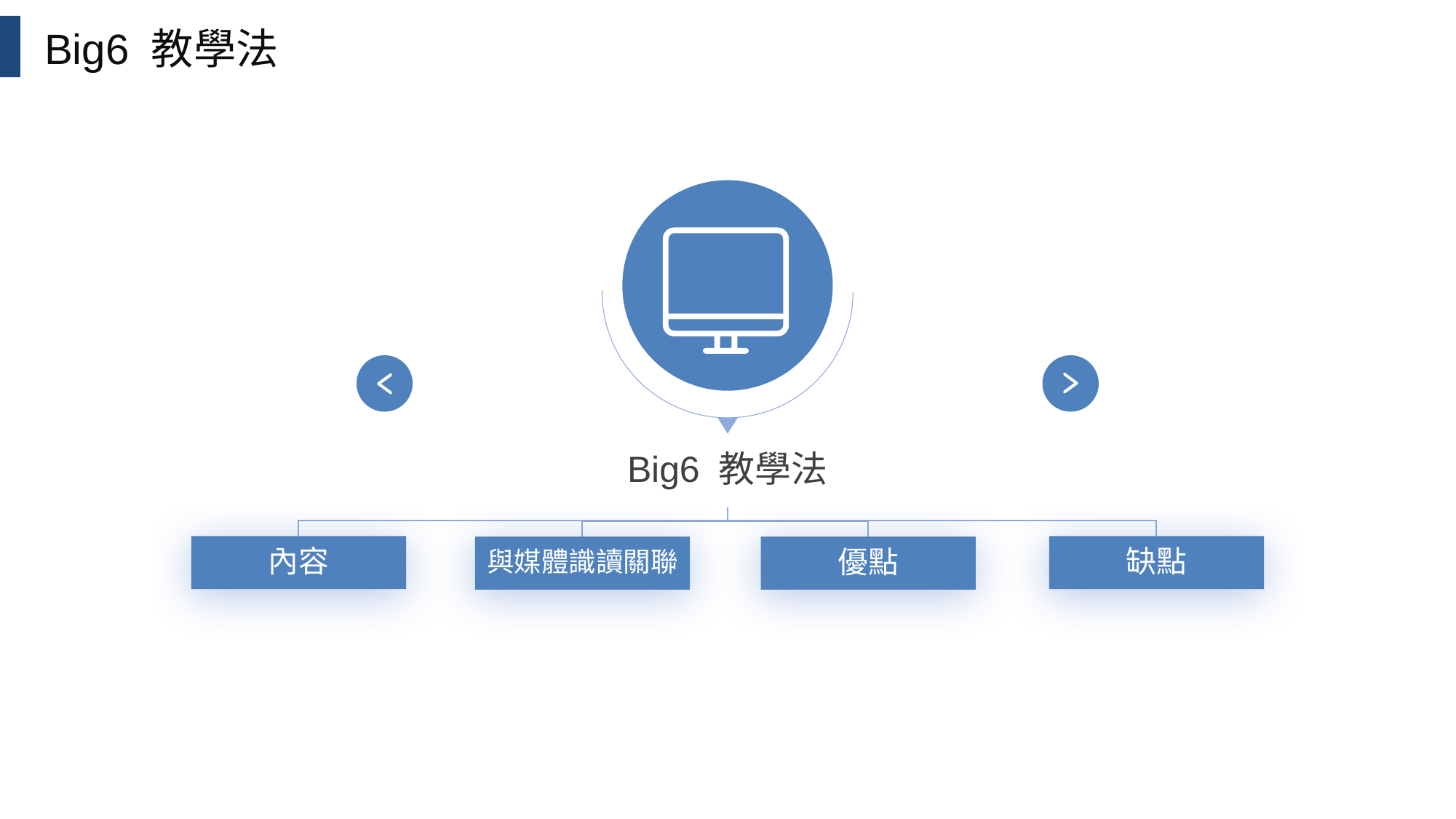

Big6 教學法

Big6 教學法
內容
與媒體識讀關聯
優點
缺點